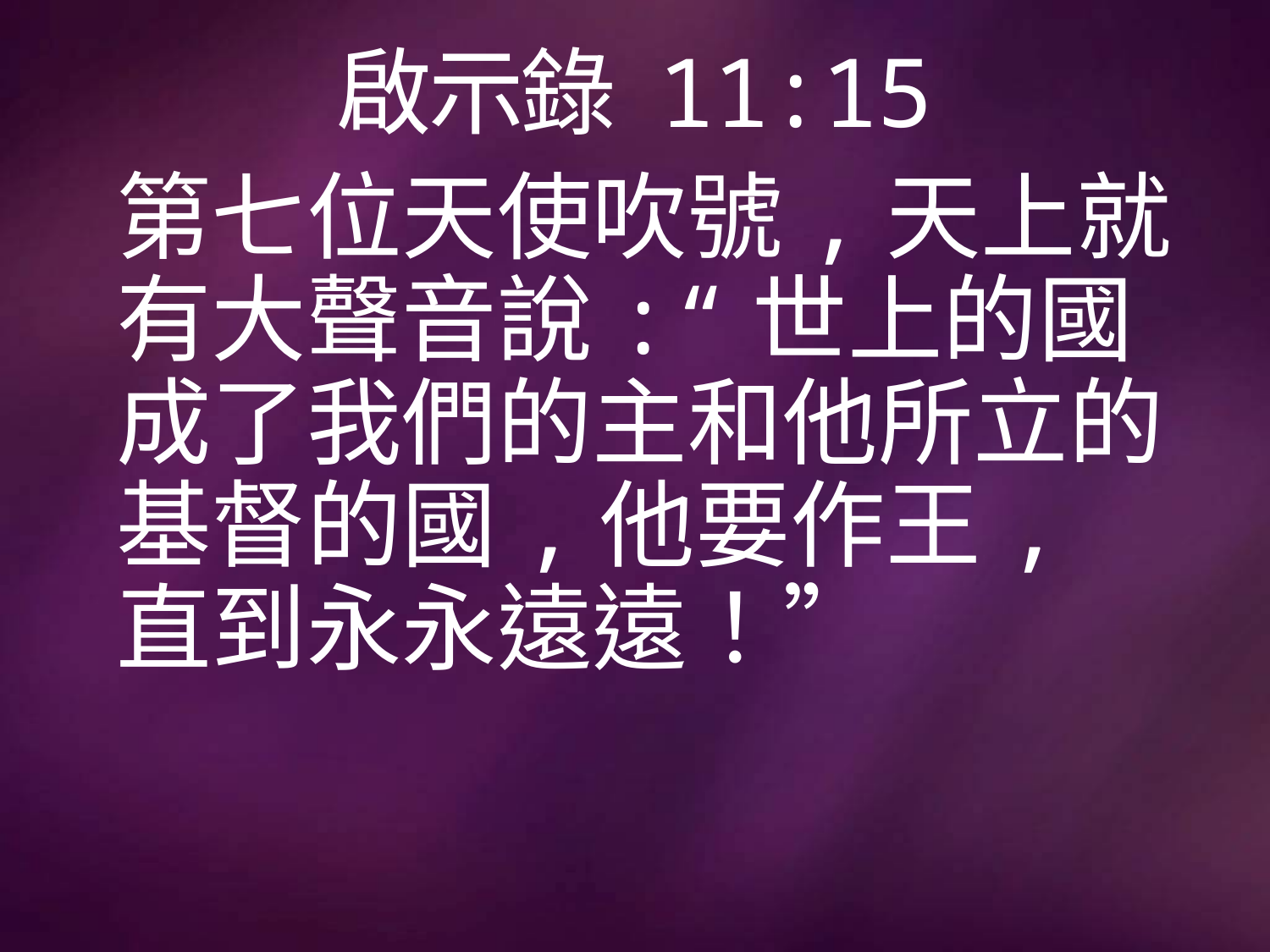

# 啟示錄 11:15
第七位天使吹號,天上就有大聲音說:“世上的國成了我們的主和他所立的基督的國,他要作王,直到永永遠遠！”